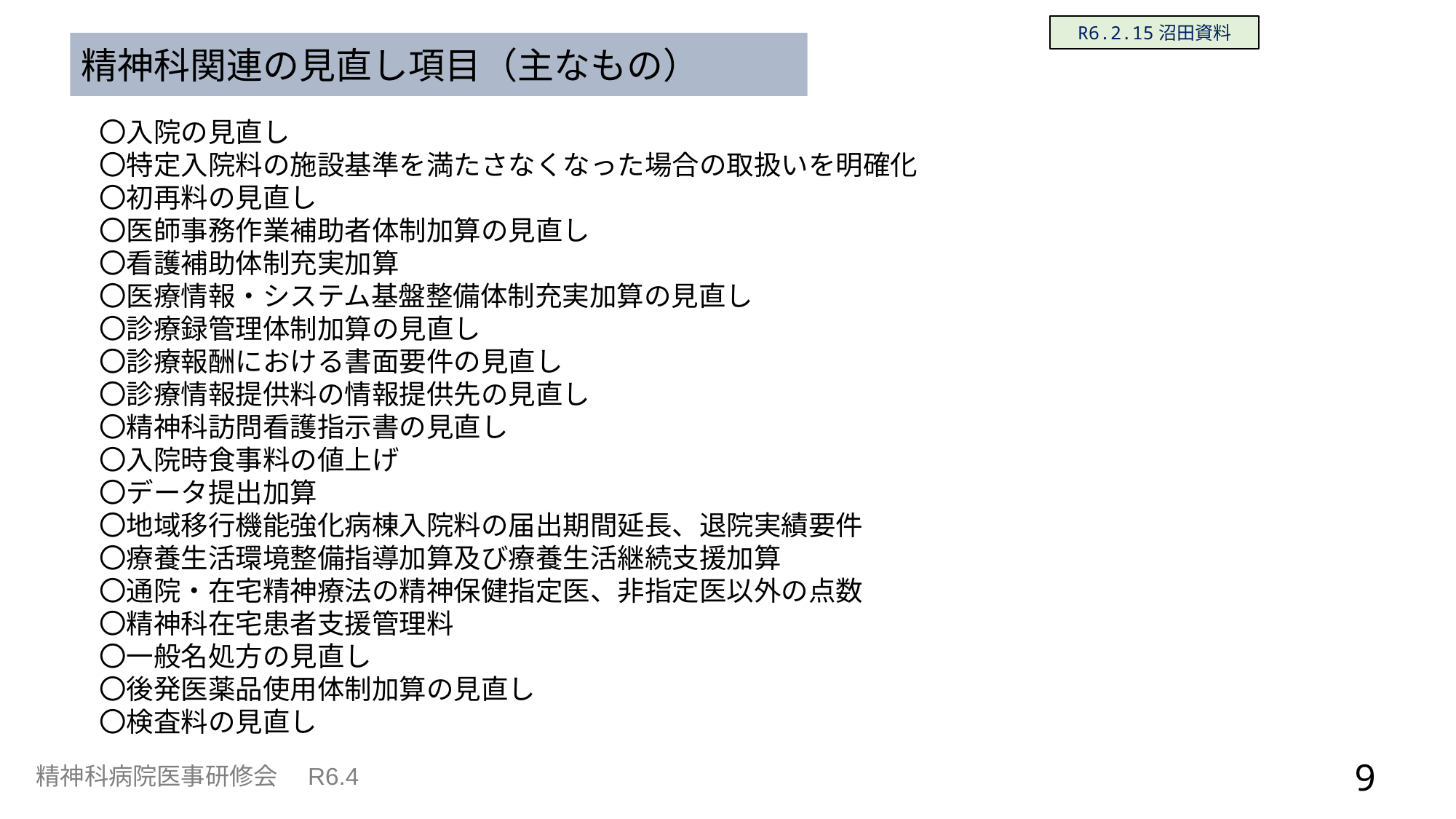

R6.2.15沼田資料
精神科関連の見直し項目（主なもの）
〇入院の見直し
〇特定入院料の施設基準を満たさなくなった場合の取扱いを明確化
〇初再料の見直し
〇医師事務作業補助者体制加算の見直し
〇看護補助体制充実加算
〇医療情報・システム基盤整備体制充実加算の見直し
〇診療録管理体制加算の見直し
〇診療報酬における書面要件の見直し
〇診療情報提供料の情報提供先の見直し
〇精神科訪問看護指示書の見直し
〇入院時食事料の値上げ
〇データ提出加算
〇地域移行機能強化病棟入院料の届出期間延長、退院実績要件
〇療養生活環境整備指導加算及び療養生活継続支援加算
〇通院・在宅精神療法の精神保健指定医、非指定医以外の点数
〇精神科在宅患者支援管理料
〇一般名処方の見直し
〇後発医薬品使用体制加算の見直し
〇検査料の見直し
9